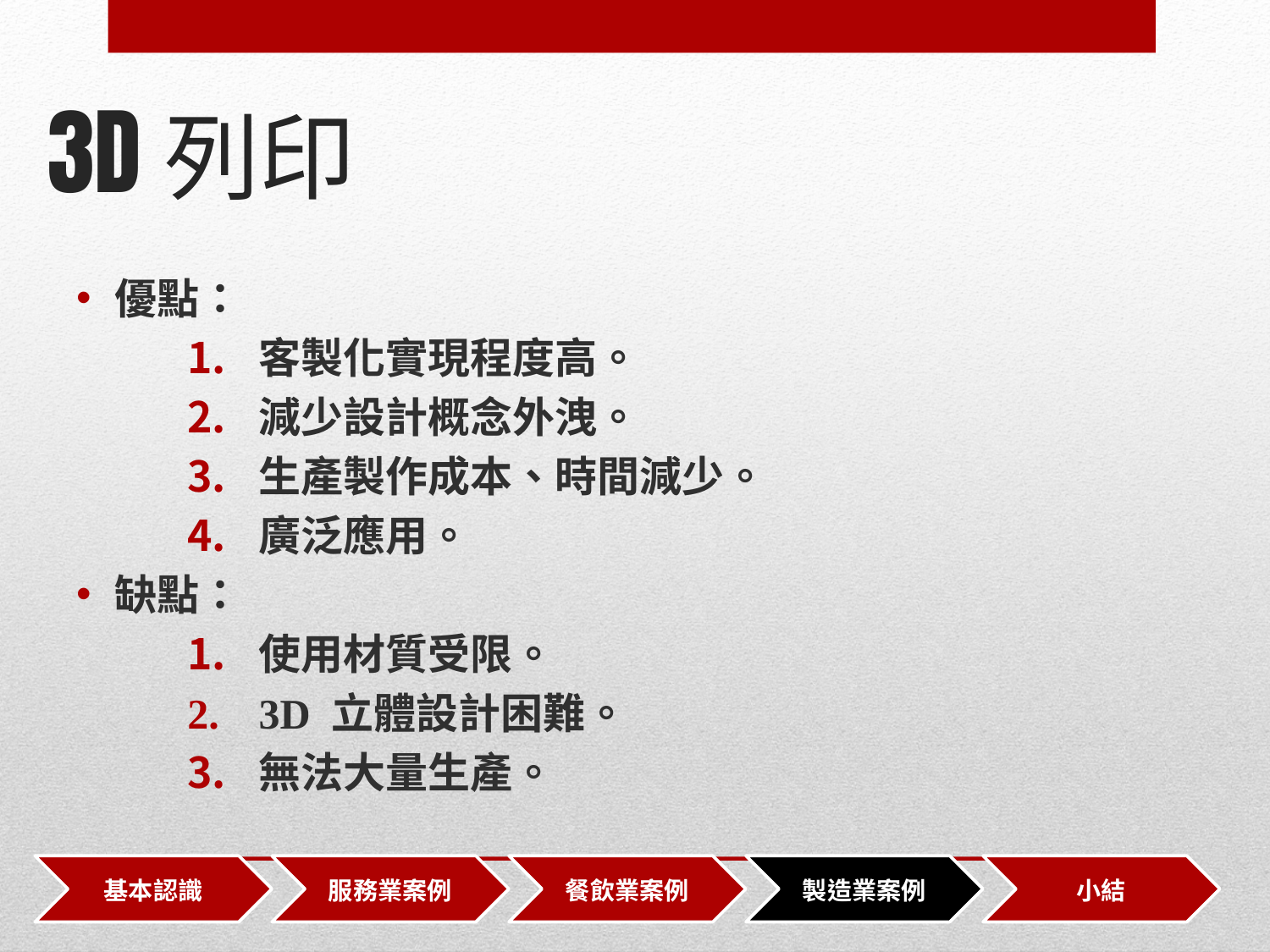

# 3D列印
優點：
客製化實現程度高。
減少設計概念外洩。
生產製作成本、時間減少。
廣泛應用。
缺點：
使用材質受限。
3D 立體設計困難。
無法大量生產。

基本認識
服務業案例
餐飲業案例
製造業案例
小結